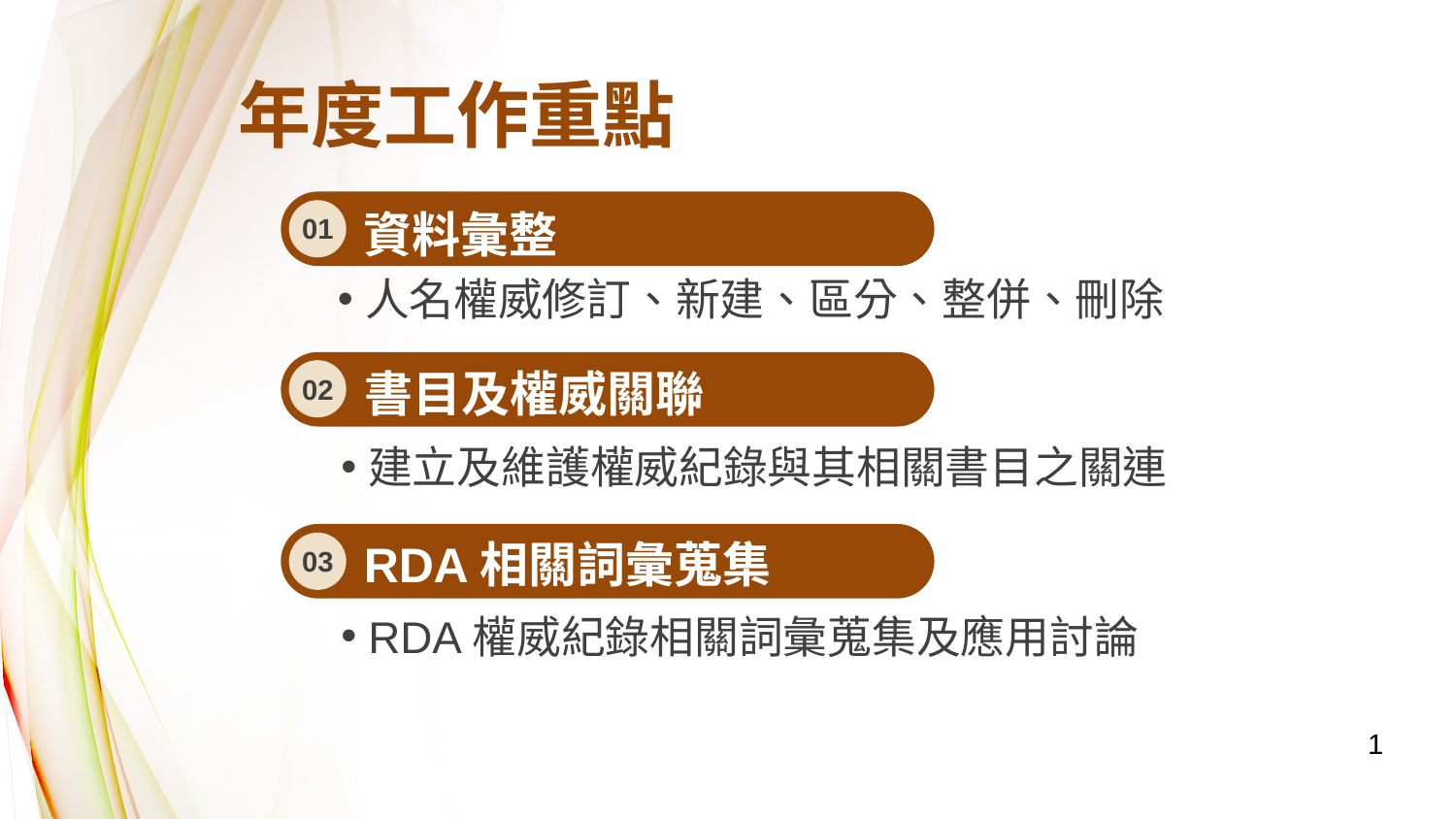

年度工作重點

資料彙整

01
人名權威修訂、新建、區分、整併、刪除

書目及權威關聯

02
建立及維護權威紀錄與其相關書目之關連

RDA相關詞彙蒐集

03
RDA權威紀錄相關詞彙蒐集及應用討論

1